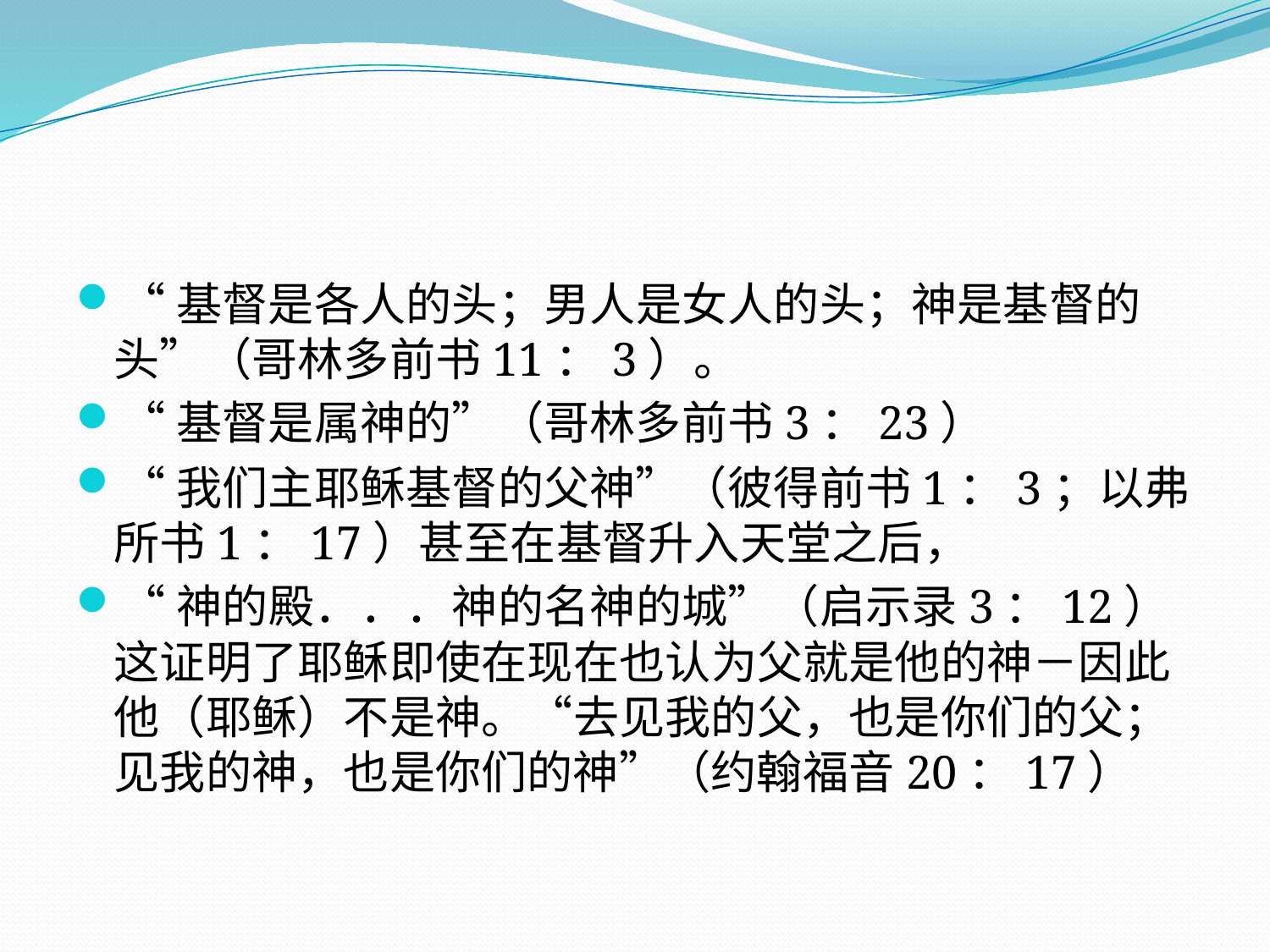

#
“基督是各人的头；男人是女人的头；神是基督的头”（哥林多前书11：3）。
“基督是属神的”（哥林多前书3：23）
“我们主耶稣基督的父神”（彼得前书1：3；以弗所书1：17）甚至在基督升入天堂之后，
“神的殿．．．神的名神的城”（启示录3：12）这证明了耶稣即使在现在也认为父就是他的神－因此他（耶稣）不是神。“去见我的父，也是你们的父；见我的神，也是你们的神”（约翰福音20：17）